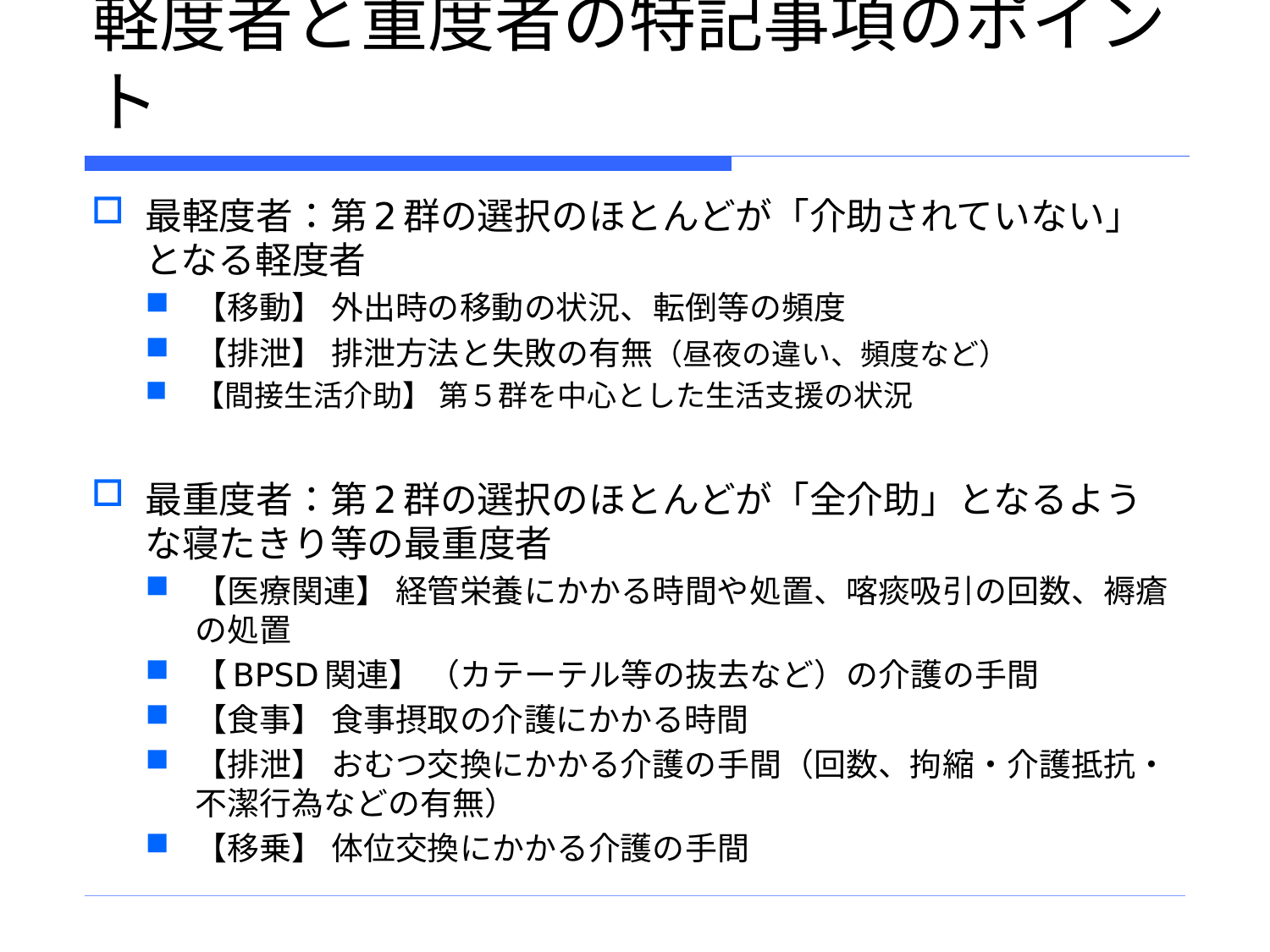

# 軽度者と重度者の特記事項のポイント
最軽度者：第2群の選択のほとんどが「介助されていない」となる軽度者
【移動】 外出時の移動の状況、転倒等の頻度
【排泄】 排泄方法と失敗の有無（昼夜の違い、頻度など）
【間接生活介助】 第５群を中心とした生活支援の状況

最重度者：第2群の選択のほとんどが「全介助」となるような寝たきり等の最重度者
【医療関連】 経管栄養にかかる時間や処置、喀痰吸引の回数、褥瘡の処置
【BPSD関連】 （カテーテル等の抜去など）の介護の手間
【食事】 食事摂取の介護にかかる時間
【排泄】 おむつ交換にかかる介護の手間（回数、拘縮・介護抵抗・不潔行為などの有無）
【移乗】 体位交換にかかる介護の手間